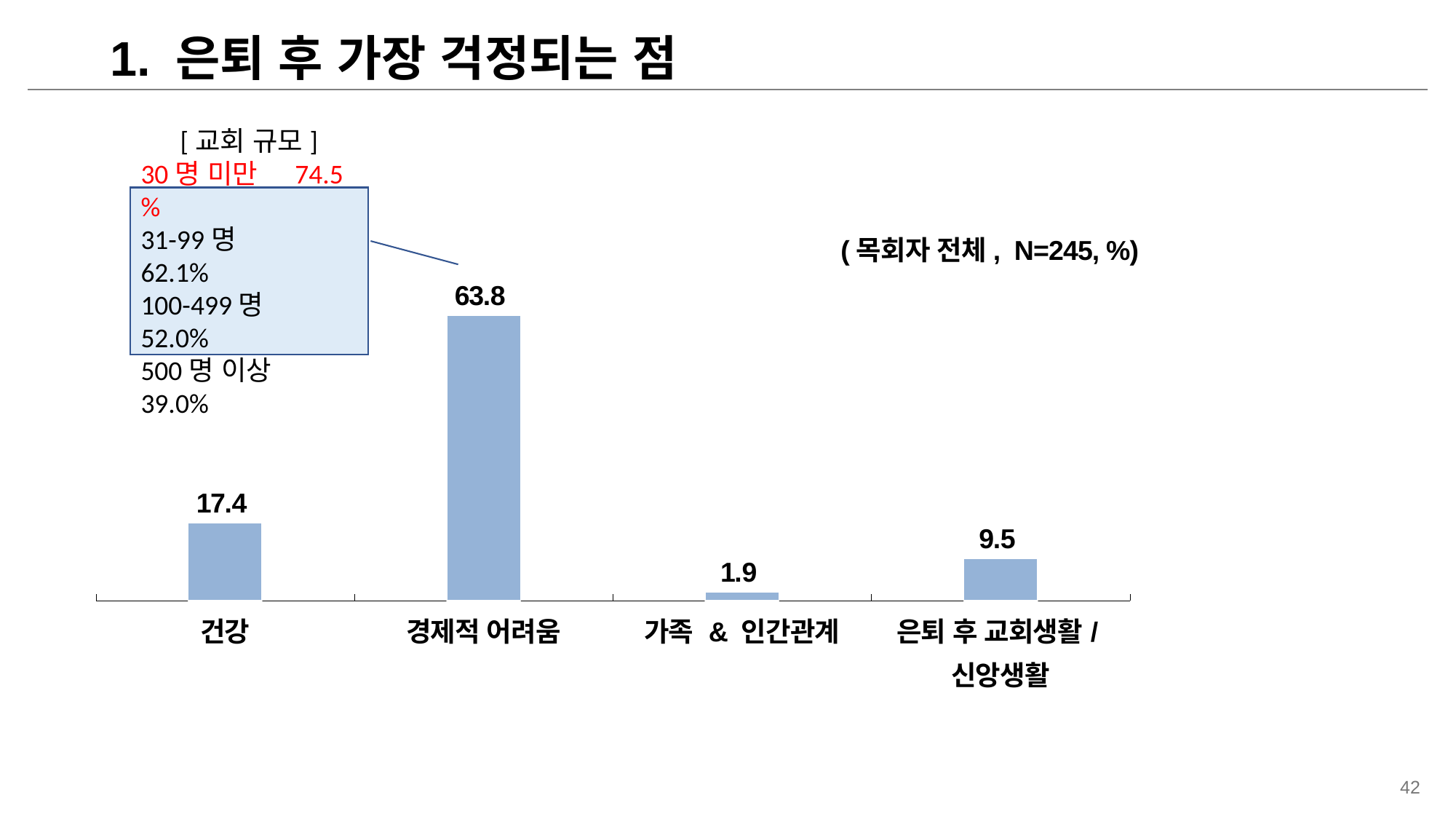

1. 은퇴 후 가장 걱정되는 점
[교회 규모]
30명 미만    74.5 %
31-99명        62.1%
100-499명    52.0%
500명 이상  39.0%

### Chart

| Category | 개신교인 |
|---|---|
(목회자 전체,  N=245, %)
| 건강 | 경제적 어려움 | 가족 & 인간관계 | 은퇴 후 교회생활/신앙생활 |
| --- | --- | --- | --- |